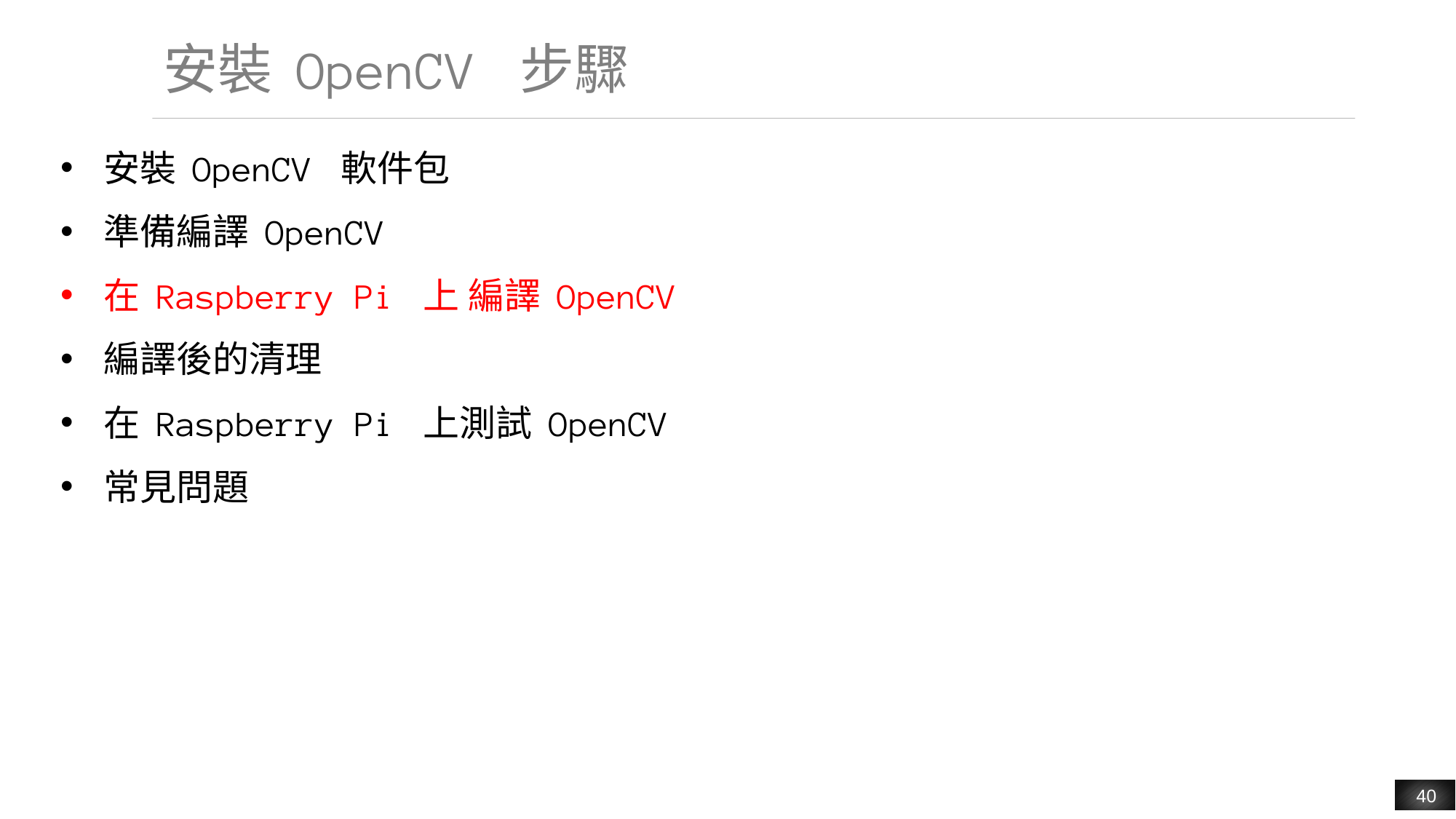

# 安裝 OpenCV 步驟
安裝 OpenCV 軟件包
準備編譯 OpenCV
在 Raspberry Pi 上 編譯 OpenCV
編譯後的清理
在 Raspberry Pi 上測試 OpenCV
常見問題